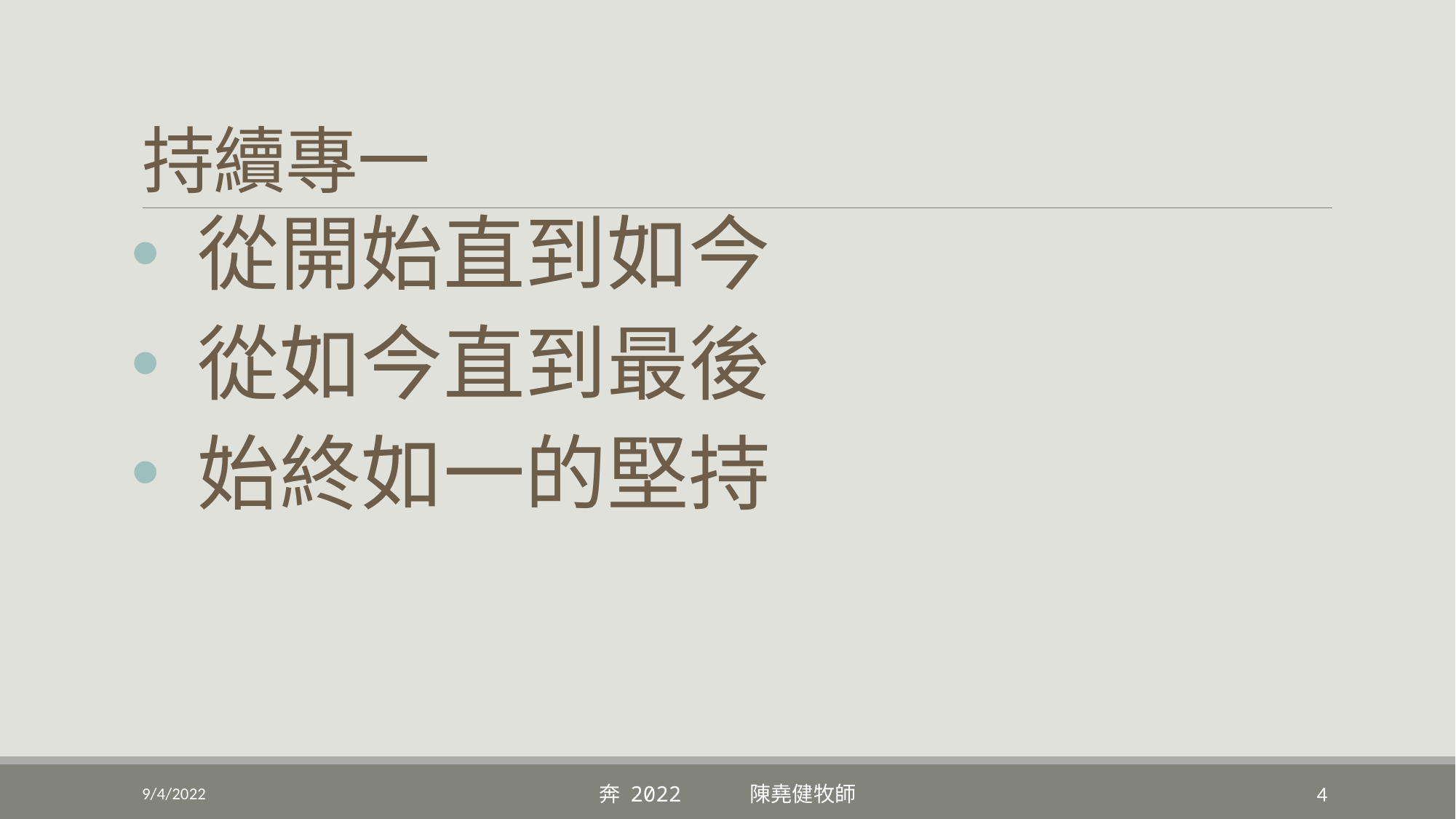

# 持續專一
 從開始直到如今
 從如今直到最後
 始終如一的堅持
9/4/2022
奔 2022     陳堯健牧師
4